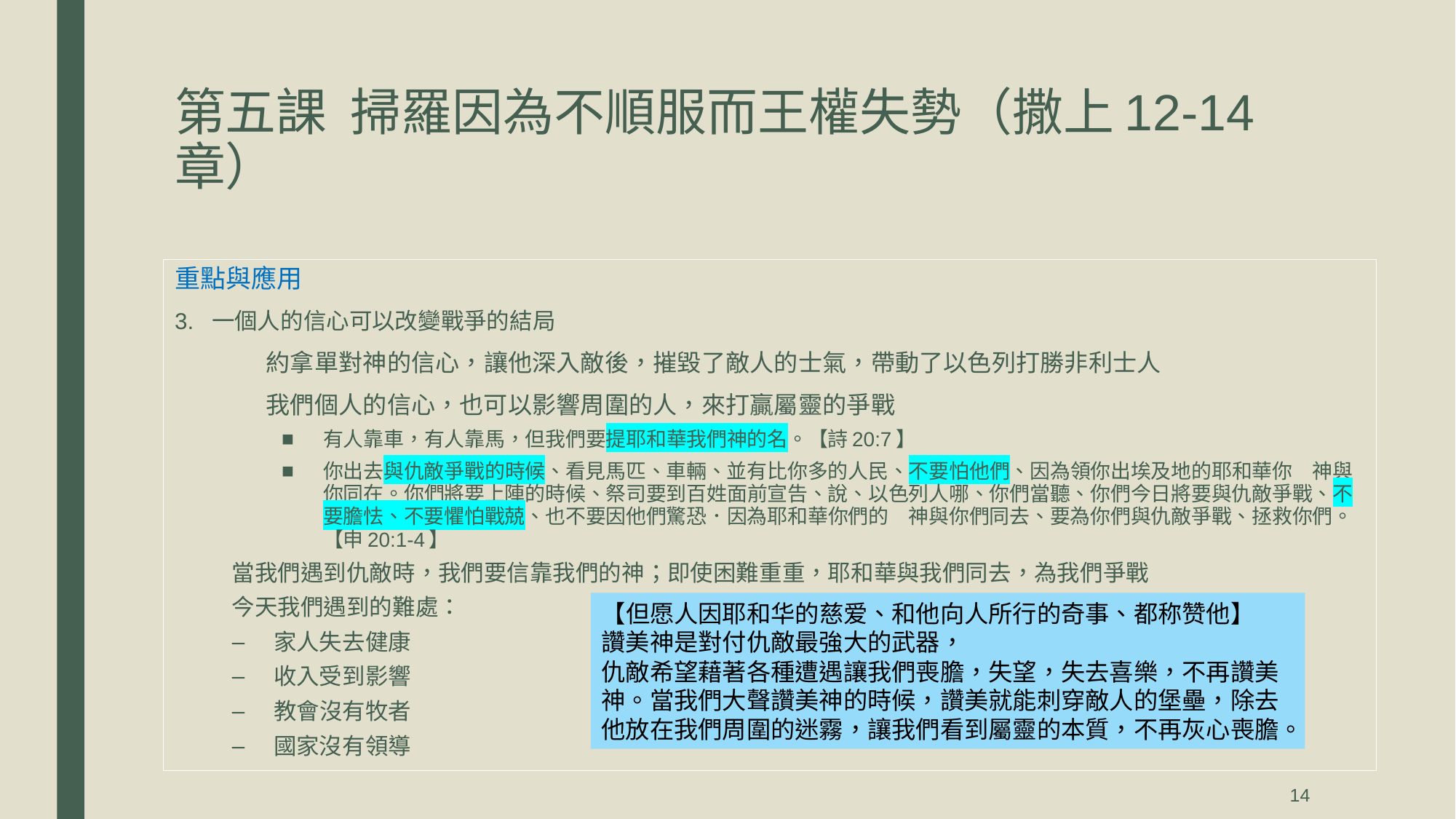

# 第五課  掃羅因為不順服而王權失勢（撒上12-14章）
重點與應用
一個人的信心可以改變戰爭的結局
	約拿單對神的信心，讓他深入敵後，摧毀了敵人的士氣，帶動了以色列打勝非利士人
	我們個人的信心，也可以影響周圍的人，來打贏屬靈的爭戰
有人靠車，有人靠馬，但我們要提耶和華我們神的名。【詩20:7】
你出去與仇敵爭戰的時候、看見馬匹、車輛、並有比你多的人民、不要怕他們、因為領你出埃及地的耶和華你　神與你同在。你們將要上陣的時候、祭司要到百姓面前宣告、說、以色列人哪、你們當聽、你們今日將要與仇敵爭戰、不要膽怯、不要懼怕戰兢、也不要因他們驚恐．因為耶和華你們的　神與你們同去、要為你們與仇敵爭戰、拯救你們。【申20:1-4】
當我們遇到仇敵時，我們要信靠我們的神；即使困難重重，耶和華與我們同去，為我們爭戰
今天我們遇到的難處：
家人失去健康
收入受到影響
教會沒有牧者
國家沒有領導

【但愿人因耶和华的慈爱、和他向人所行的奇事、都称赞他】
讚美神是對付仇敵最強大的武器，
仇敵希望藉著各種遭遇讓我們喪膽，失望，失去喜樂，不再讚美神。當我們大聲讚美神的時候，讚美就能刺穿敵人的堡壘，除去他放在我們周圍的迷霧，讓我們看到屬靈的本質，不再灰心喪膽。
14